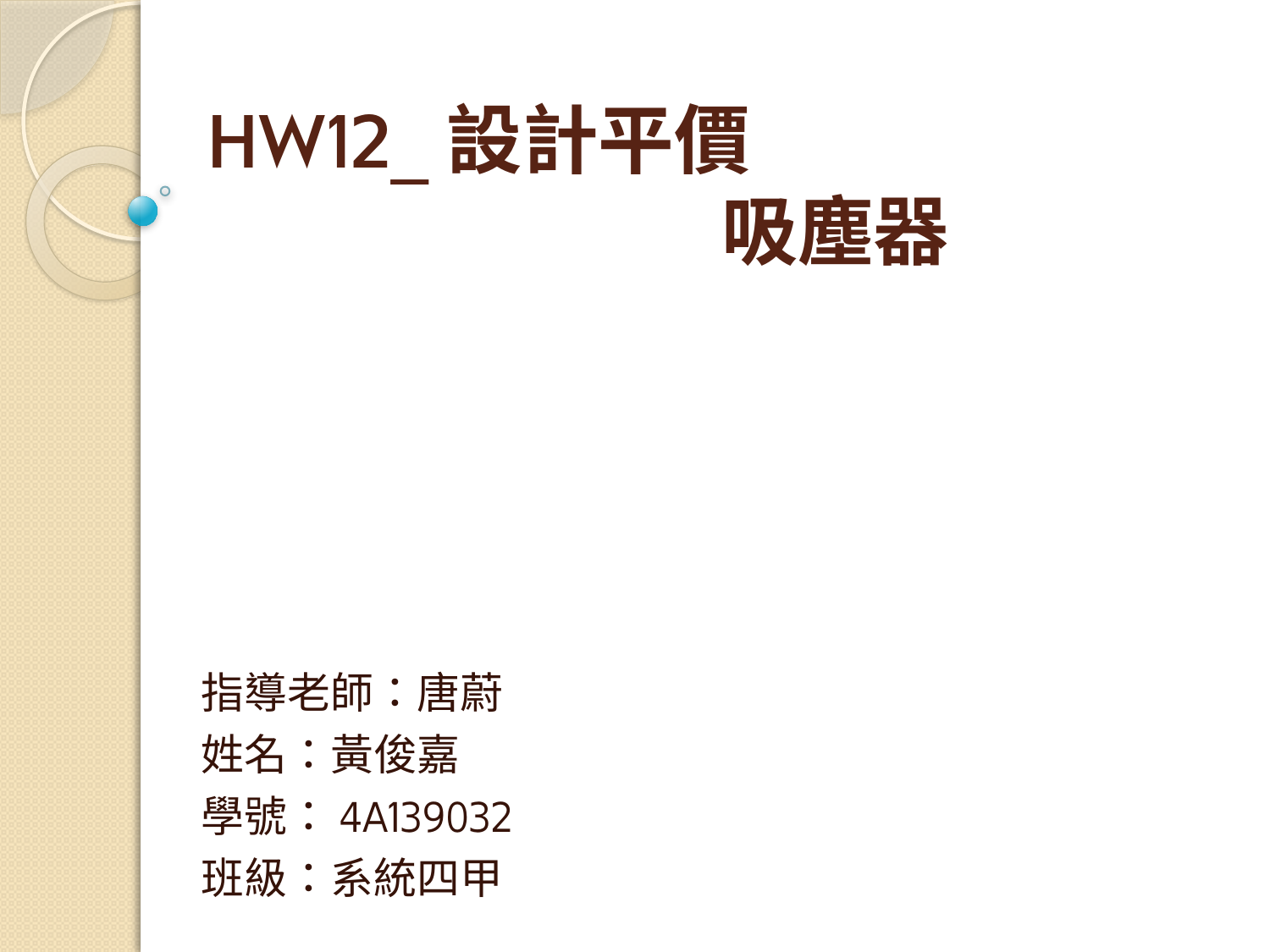

# HW12_設計平價 吸塵器
指導老師：唐蔚
姓名：黃俊嘉
學號：4A139032
班級：系統四甲